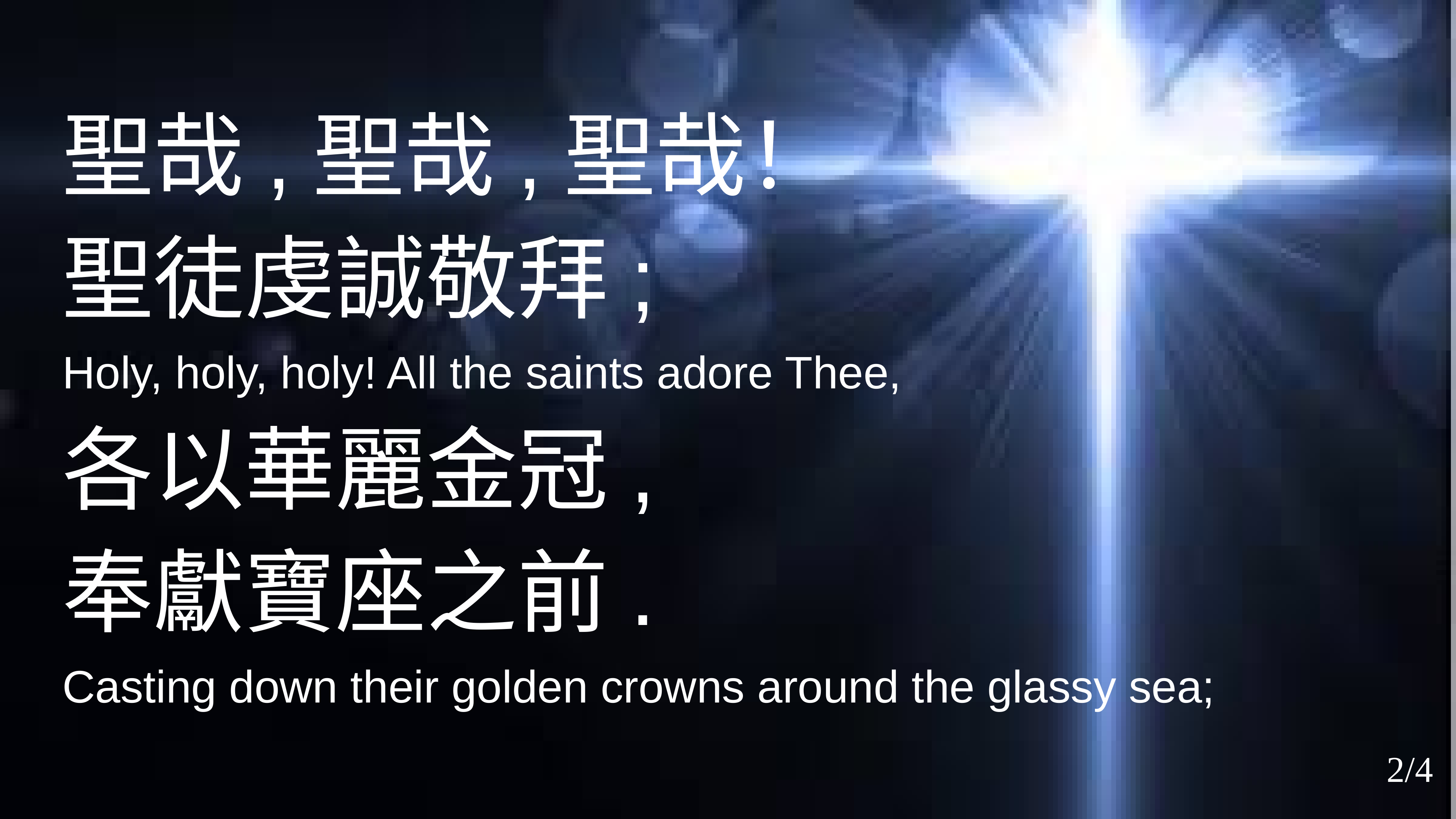

聖哉,聖哉,聖哉！
聖徒虔誠敬拜;
Holy, holy, holy! All the saints adore Thee,
各以華麗金冠,
奉獻寶座之前.
Casting down their golden crowns around the glassy sea;
#
2/4